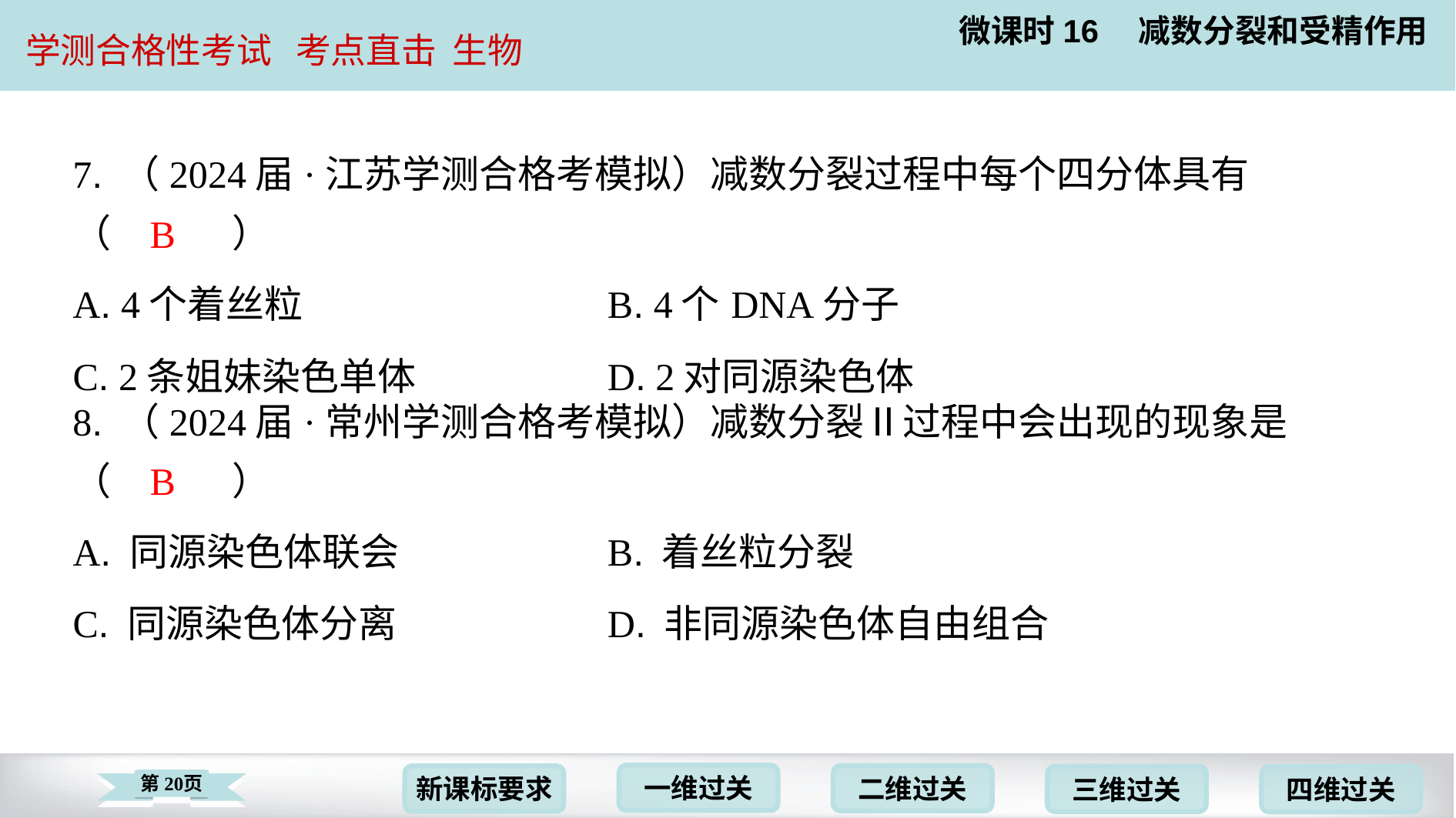

7. （2024届·江苏学测合格考模拟）减数分裂过程中每个四分体具有
（　B　）
B
| A. 4个着丝粒 | B. 4个DNA分子 |
| --- | --- |
| C. 2条姐妹染色单体 | D. 2对同源染色体 |
8. （2024届·常州学测合格考模拟）减数分裂Ⅱ过程中会出现的现象是
（　B　）
B
| A. 同源染色体联会 | B. 着丝粒分裂 |
| --- | --- |
| C. 同源染色体分离 | D. 非同源染色体自由组合 |